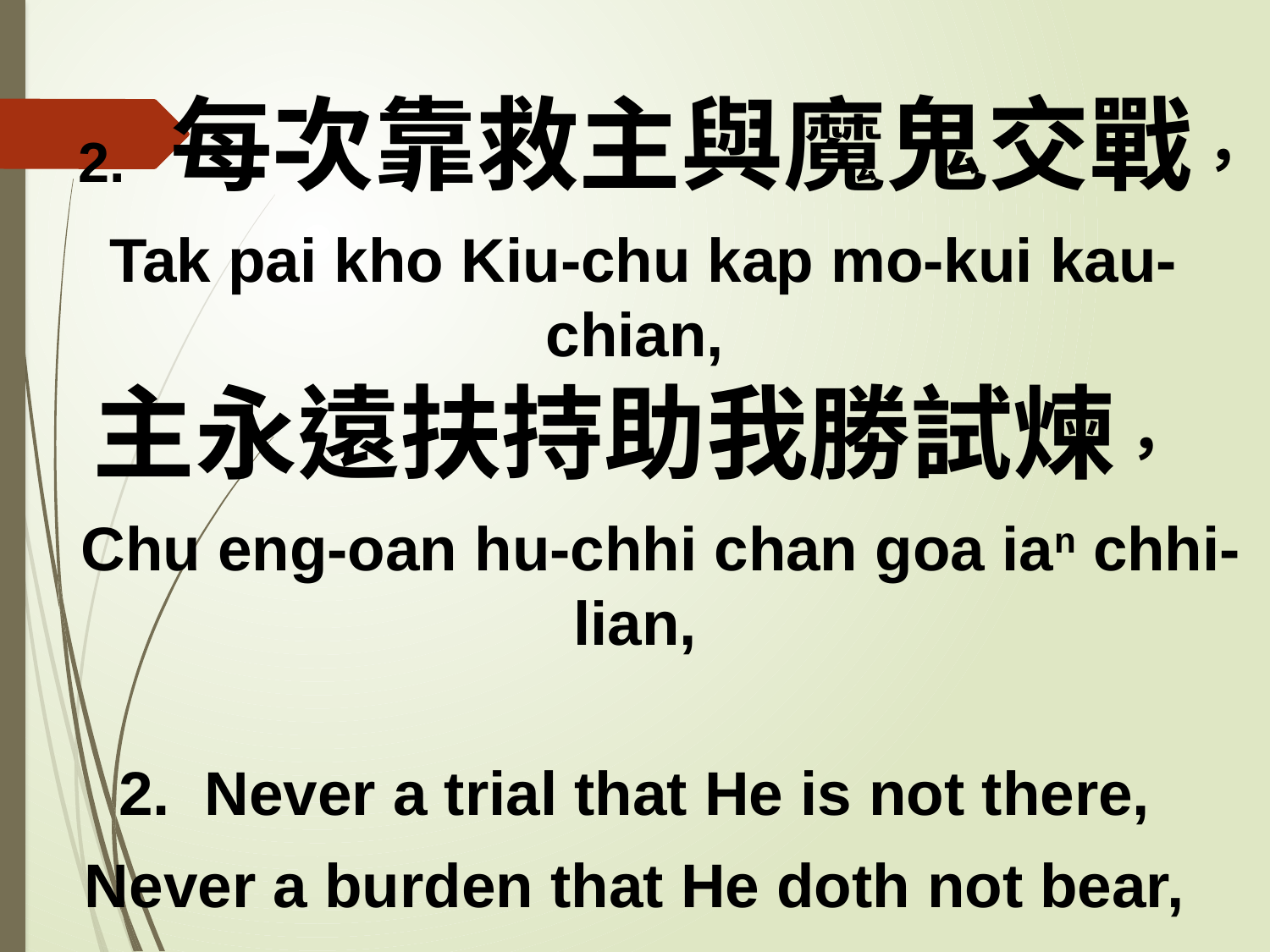

2.  每次靠救主與魔鬼交戰，
 Tak pai kho Kiu-chu kap mo-kui kau-chian,
主永遠扶持助我勝試煉，
   Chu eng-oan hu-chhi chan goa ian chhi-lian,

2.  Never a trial that He is not there,
Never a burden that He doth not bear,